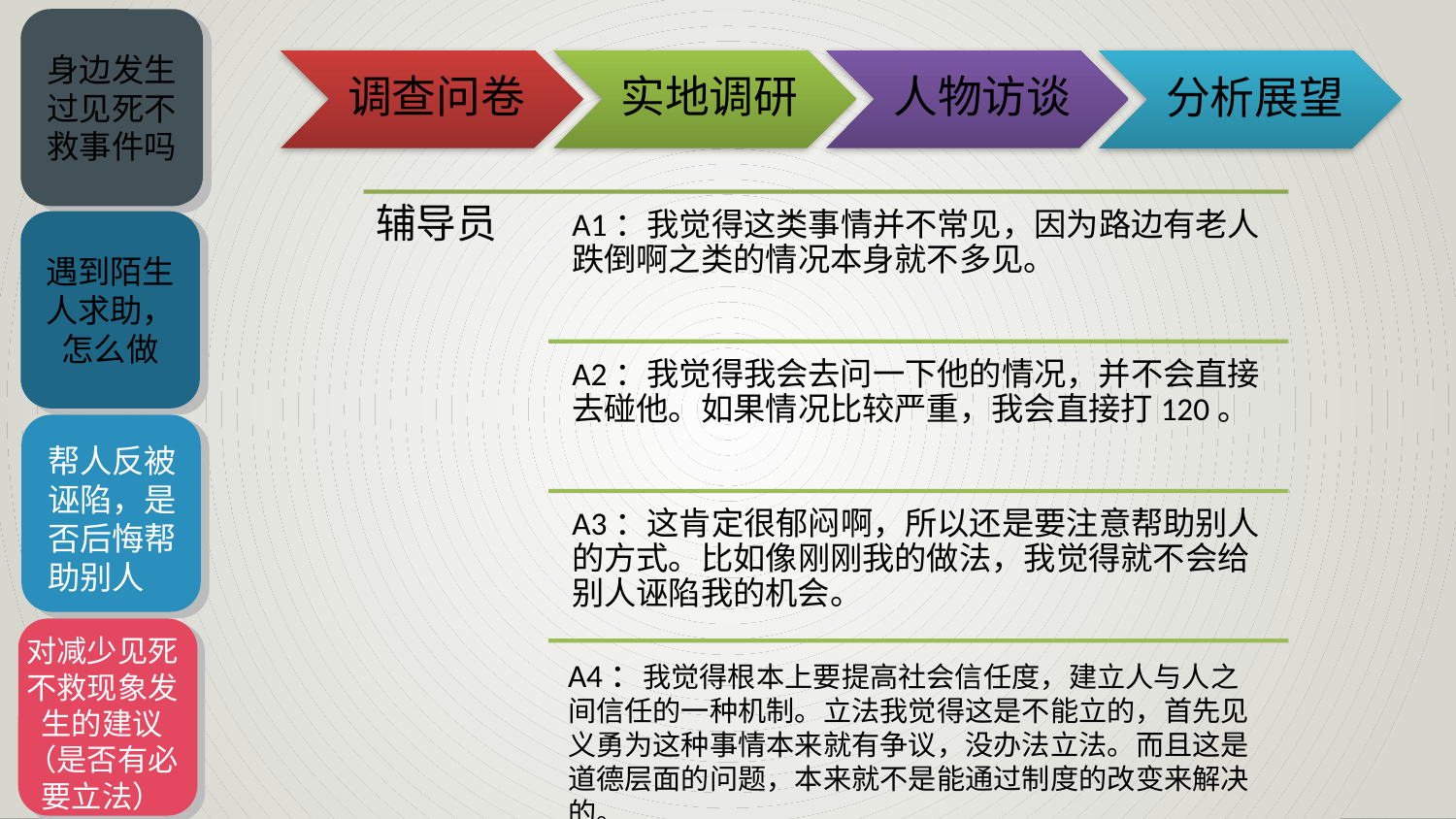

身边发生过见死不救事件吗

调查问卷
实地调研
人物访谈
分析展望
辅导员
A1：我觉得这类事情并不常见，因为路边有老人跌倒啊之类的情况本身就不多见。
A2：我觉得我会去问一下他的情况，并不会直接去碰他。如果情况比较严重，我会直接打120。
A3：这肯定很郁闷啊，所以还是要注意帮助别人的方式。比如像刚刚我的做法，我觉得就不会给别人诬陷我的机会。
遇到陌生人求助，怎么做

帮人反被诬陷，是否后悔帮助别人

对减少见死不救现象发生的建议（是否有必要立法）
A4：我觉得根本上要提高社会信任度，建立人与人之间信任的一种机制。立法我觉得这是不能立的，首先见义勇为这种事情本来就有争议，没办法立法。而且这是道德层面的问题，本来就不是能通过制度的改变来解决的。